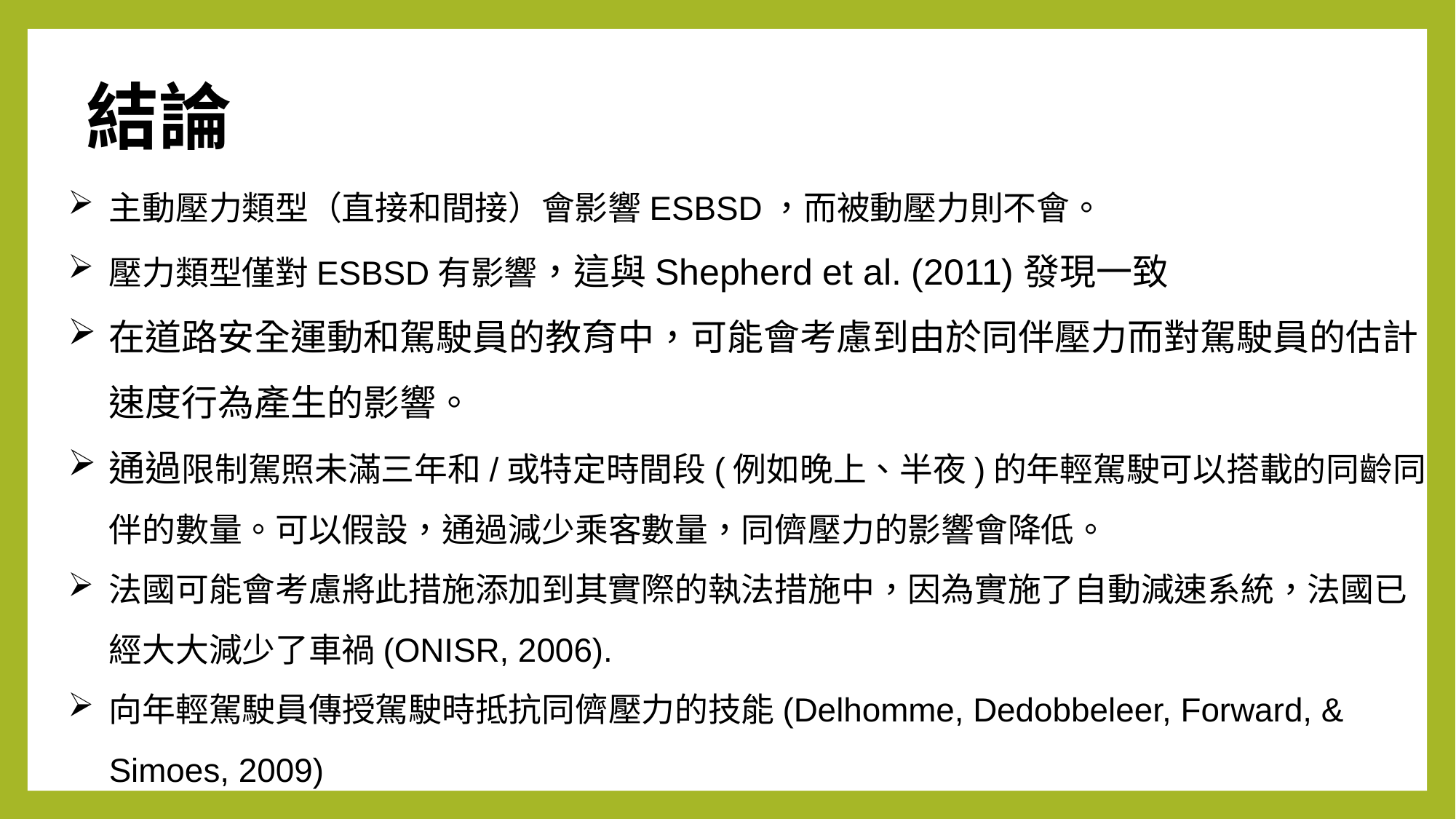

結論
主動壓力類型（直接和間接）會影響ESBSD，而被動壓力則不會。
壓力類型僅對ESBSD有影響，這與Shepherd et al. (2011)發現一致
在道路安全運動和駕駛員的教育中，可能會考慮到由於同伴壓力而對駕駛員的估計速度行為產生的影響。
通過限制駕照未滿三年和/或特定時間段(例如晚上、半夜)的年輕駕駛可以搭載的同齡同伴的數量。可以假設，通過減少乘客數量，同儕壓力的影響會降低。
法國可能會考慮將此措施添加到其實際的執法措施中，因為實施了自動減速系統，法國已經大大減少了車禍(ONISR, 2006).
向年輕駕駛員傳授駕駛時抵抗同儕壓力的技能(Delhomme, Dedobbeleer, Forward, & Simoes, 2009)